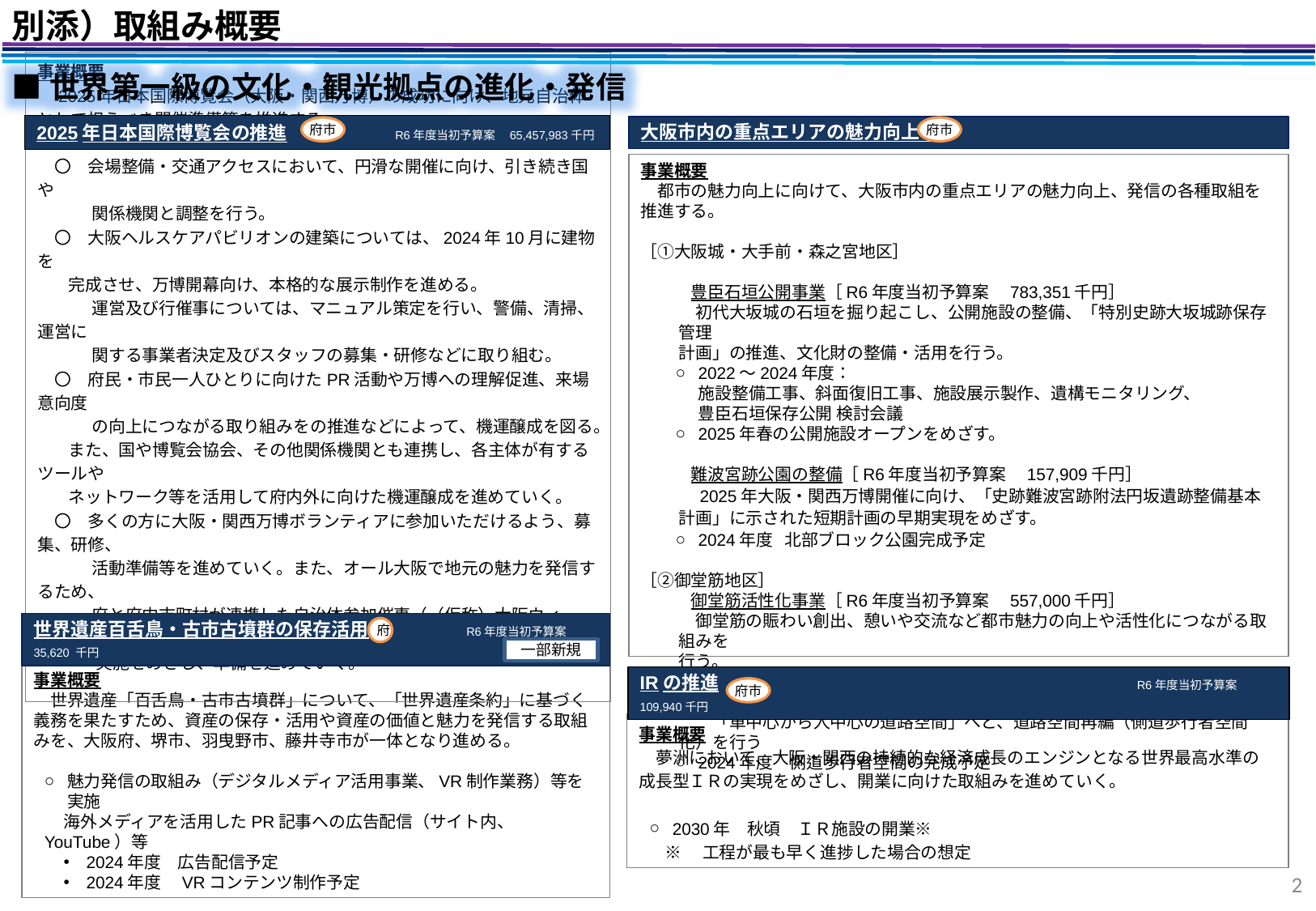

別添）取組み概要
■世界第一級の文化・観光拠点の進化・発信
2025年日本国際博覧会の推進 　　　　　　   R6年度当初予算案　65,457,983千円
大阪市内の重点エリアの魅力向上
府市

府市

事業概要
　2025年日本国際博覧会（大阪・関西万博）の成功に向け、地元自治体として担うべき開催準備等を推進する。

　〇　会場整備・交通アクセスにおいて、円滑な開催に向け、引き続き国や
　　　 関係機関と調整を行う。
　〇　大阪ヘルスケアパビリオンの建築については、2024年10月に建物を
       完成させ、万博開幕向け、本格的な展示制作を進める。
　　　 運営及び行催事については、マニュアル策定を行い、警備、清掃、運営に
　　　 関する事業者決定及びスタッフの募集・研修などに取り組む。
　〇　府民・市民一人ひとりに向けたPR活動や万博への理解促進、来場意向度
　　　 の向上につながる取り組みをの推進などによって、機運醸成を図る。
       また、国や博覧会協会、その他関係機関とも連携し、各主体が有するツールや
       ネットワーク等を活用して府内外に向けた機運醸成を進めていく。
　〇　多くの方に大阪・関西万博ボランティアに参加いただけるよう、募集、研修、
　　　 活動準備等を進めていく。また、オール大阪で地元の魅力を発信するため、
　　　 府と府内市町村が連携した自治体参加催事（（仮称）大阪ウィーク）の
 　　　実施をめざし、準備を進めていく。

事業概要
　都市の魅力向上に向けて、大阪市内の重点エリアの魅力向上、発信の各種取組を推進する。

［①大阪城・大手前・森之宮地区］
　　　豊臣石垣公開事業［R6年度当初予算案　783,351千円］
　初代大坂城の石垣を掘り起こし、公開施設の整備、「特別史跡大坂城跡保存管理
計画」の推進、文化財の整備・活用を行う。
2022～2024年度：
施設整備工事、斜面復旧工事、施設展示製作、遺構モニタリング、
豊臣石垣保存公開 検討会議
2025年春の公開施設オープンをめざす。
　　　難波宮跡公園の整備［R6年度当初予算案　157,909千円］
　2025年大阪・関西万博開催に向け、「史跡難波宮跡附法円坂遺跡整備基本計画」に示された短期計画の早期実現をめざす。
2024年度   北部ブロック公園完成予定

［②御堂筋地区］
　　　御堂筋活性化事業［R6年度当初予算案　557,000千円］
　御堂筋の賑わい創出、憩いや交流など都市魅力の向上や活性化につながる取組みを
行う。
2024年度　御堂筋の都市魅力向上や活性化の推進
　　　　　御堂筋の空間再編［R6年度当初予算案　1,551,000千円］
　　「車中心から人中心の道路空間」へと、道路空間再編（側道歩行者空間化）を行う
2024年度　側道歩行者空間の完成予定

世界遺産百舌鳥・古市古墳群の保存活用　　　　　R6年度当初予算案　 35,620 千円
府
一部新規
事業概要
　世界遺産「百舌鳥・古市古墳群」について、「世界遺産条約」に基づく義務を果たすため、資産の保存・活用や資産の価値と魅力を発信する取組みを、大阪府、堺市、羽曳野市、藤井寺市が一体となり進める。

魅力発信の取組み（デジタルメディア活用事業、VR制作業務）等を実施
    海外メディアを活用したPR記事への広告配信（サイト内、 YouTube）等
2024年度　広告配信予定
2024年度　VRコンテンツ制作予定
IRの推進　　　　　　　　　　　　　　　　　　　　　　 R6年度当初予算案　　109,940千円
府市

事業概要
　夢洲において、大阪・関西の持続的な経済成長のエンジンとなる世界最高水準の
成長型ＩＲの実現をめざし、開業に向けた取組みを進めていく。

2030年　秋頃　ＩＲ施設の開業※
    ※　工程が最も早く進捗した場合の想定
2